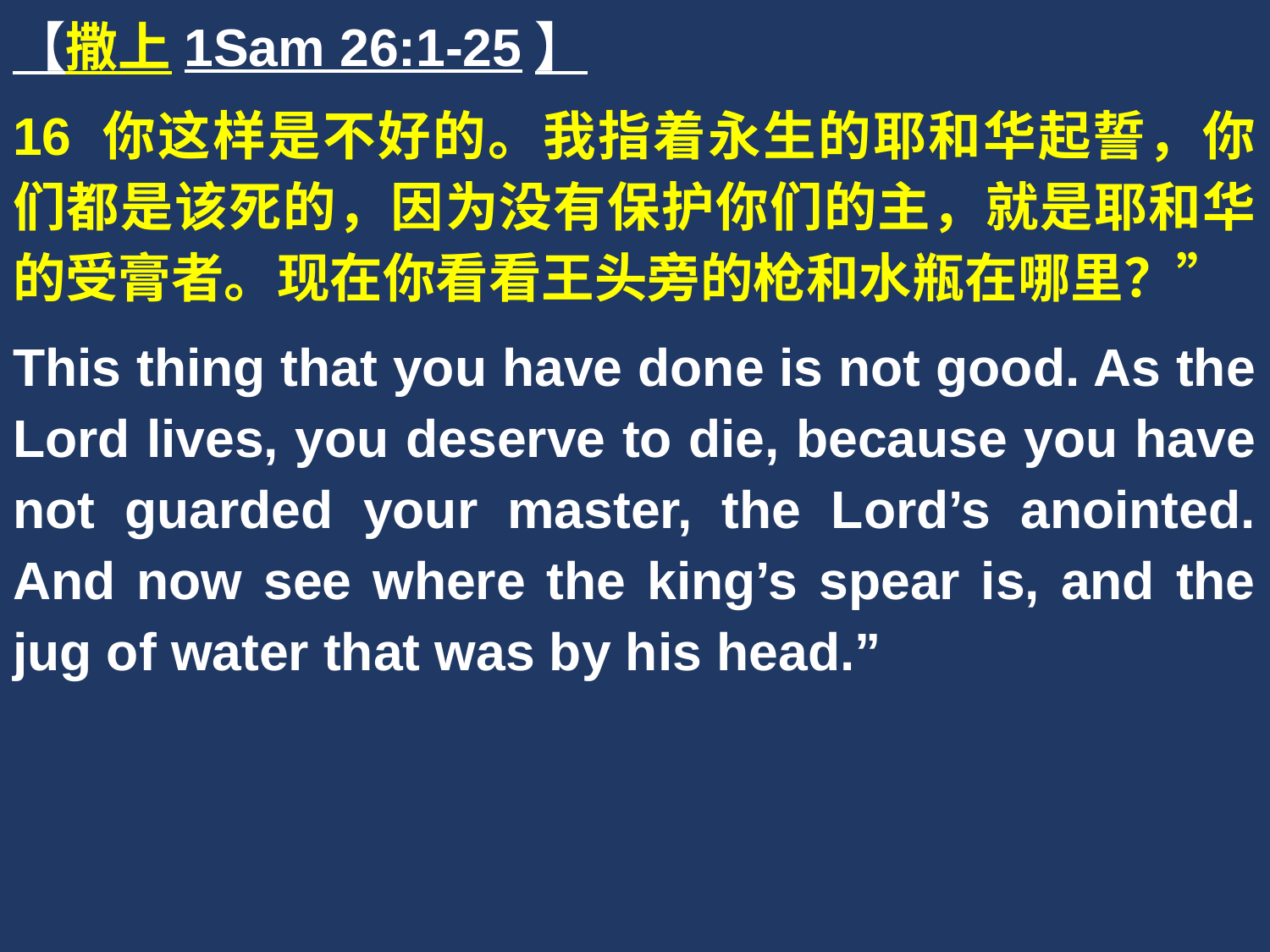

【撒上1Sam 26:1-25】
16 你这样是不好的。我指着永生的耶和华起誓，你们都是该死的，因为没有保护你们的主，就是耶和华的受膏者。现在你看看王头旁的枪和水瓶在哪里？”
This thing that you have done is not good. As the Lord lives, you deserve to die, because you have not guarded your master, the Lord’s anointed. And now see where the king’s spear is, and the jug of water that was by his head.”